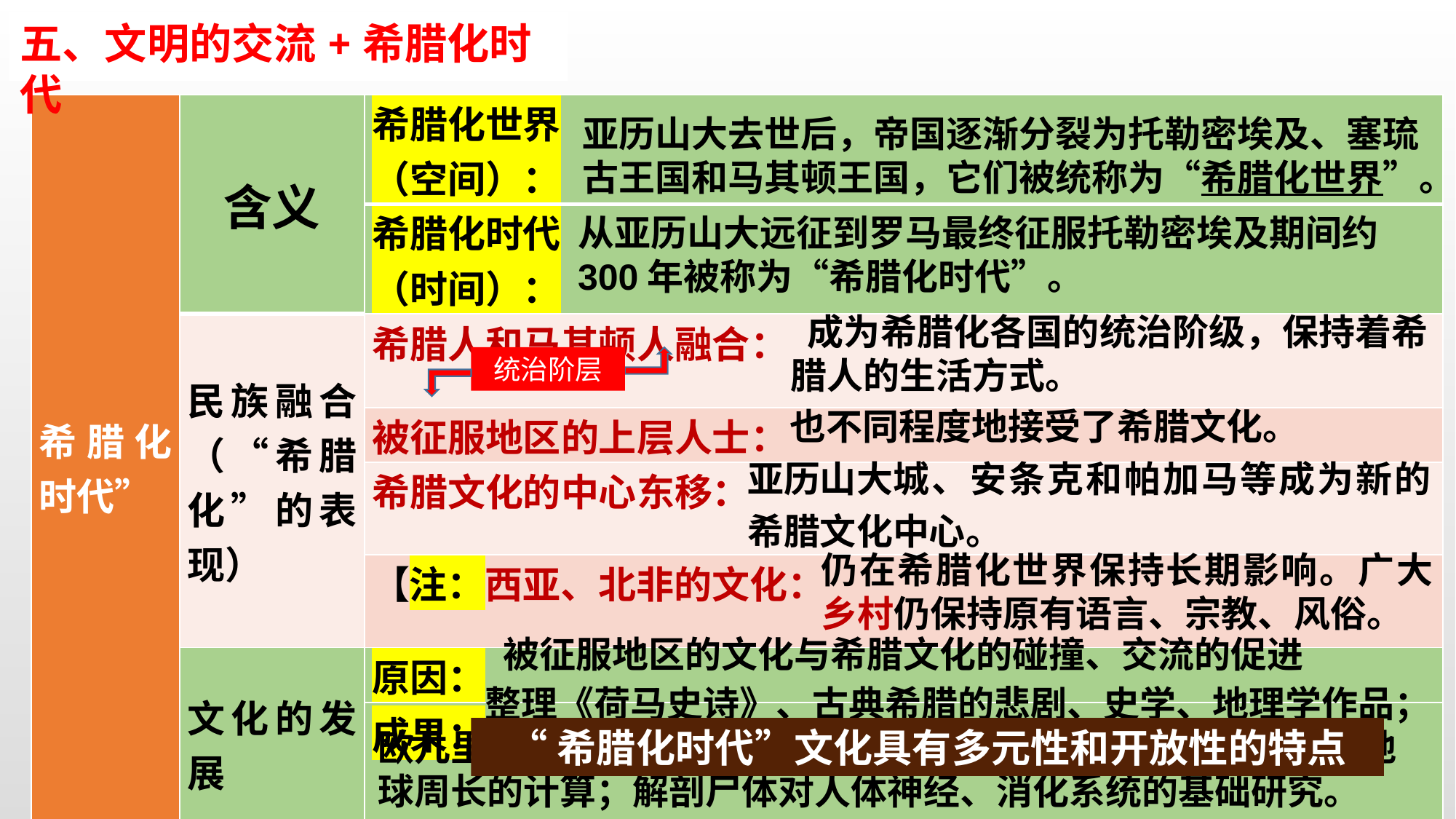

五、文明的交流+希腊化时代

| 希腊化时代” | 含义 | 希腊化世界 （空间）： |
| --- | --- | --- |
|  |  | 希腊化时代 （时间）： |
|  | 民族融合（“希腊化”的表现） | 希腊人和马其顿人融合： |
|  |  | 被征服地区的上层人士： |
|  |  | 希腊文化的中心东移： |
|  |  | 【注：西亚、北非的文化： |
|  | 文化的发展 | 原因： |
|  |  | 成果： |
亚历山大去世后，帝国逐渐分裂为托勒密埃及、塞琉古王国和马其顿王国，它们被统称为“希腊化世界”。
从亚历山大远征到罗马最终征服托勒密埃及期间约300年被称为“希腊化时代”。
 成为希腊化各国的统治阶级，保持着希腊人的生活方式。
统治阶层

也不同程度地接受了希腊文化。
亚历山大城、安条克和帕加马等成为新的希腊文化中心。
仍在希腊化世界保持长期影响。广大乡村仍保持原有语言、宗教、风俗。
被征服地区的文化与希腊文化的碰撞、交流的促进
            整理《荷马史诗》、古典希腊的悲剧、史学、地理学作品；欧几里得《几何原本》；阿基米德的物理学；埃拉托斯提尼对地球周长的计算；解剖尸体对人体神经、消化系统的基础研究。
“希腊化时代”文化具有多元性和开放性的特点